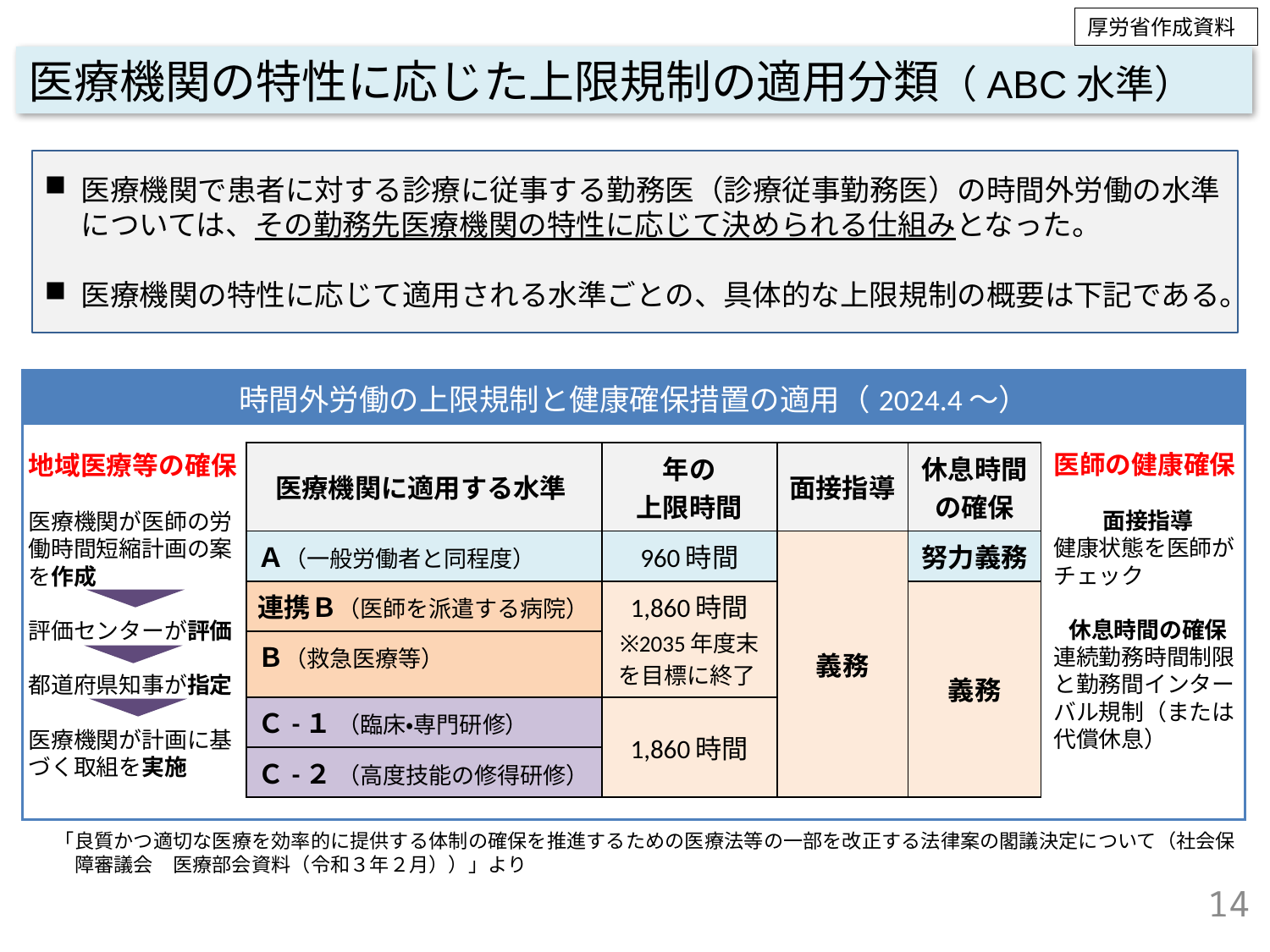

厚労省作成資料
医療機関の特性に応じた上限規制の適用分類（ABC水準）
医療機関で患者に対する診療に従事する勤務医（診療従事勤務医）の時間外労働の水準については、その勤務先医療機関の特性に応じて決められる仕組みとなった。

医療機関の特性に応じて適用される水準ごとの、具体的な上限規制の概要は下記である。
| 時間外労働の上限規制と健康確保措置の適用（2024.4～） |
| --- |
|  |
医師の健康確保

面接指導
健康状態を医師がチェック

休息時間の確保
連続勤務時間制限と勤務間インターバル規制（または代償休息）
地域医療等の確保

医療機関が医師の労働時間短縮計画の案を作成

評価センターが評価

都道府県知事が指定

医療機関が計画に基づく取組を実施
| 医療機関に適用する水準 | 年の 上限時間 | 面接指導 | 休息時間の確保 |
| --- | --- | --- | --- |
| Ａ（一般労働者と同程度） | 960時間 | 義務 | 努力義務 |
| 連携Ｂ（医師を派遣する病院） | 1,860時間 ※2035年度末 を目標に終了 |  | 義務 |
| Ｂ（救急医療等） |  |  |  |
| Ｃ-１ （臨床・専門研修） | 1,860時間 |  |  |
| Ｃ-２ （高度技能の修得研修） |  |  |  |

「良質かつ適切な医療を効率的に提供する体制の確保を推進するための医療法等の一部を改正する法律案の閣議決定について（社会保
　障審議会　医療部会資料（令和３年２月））」より

14